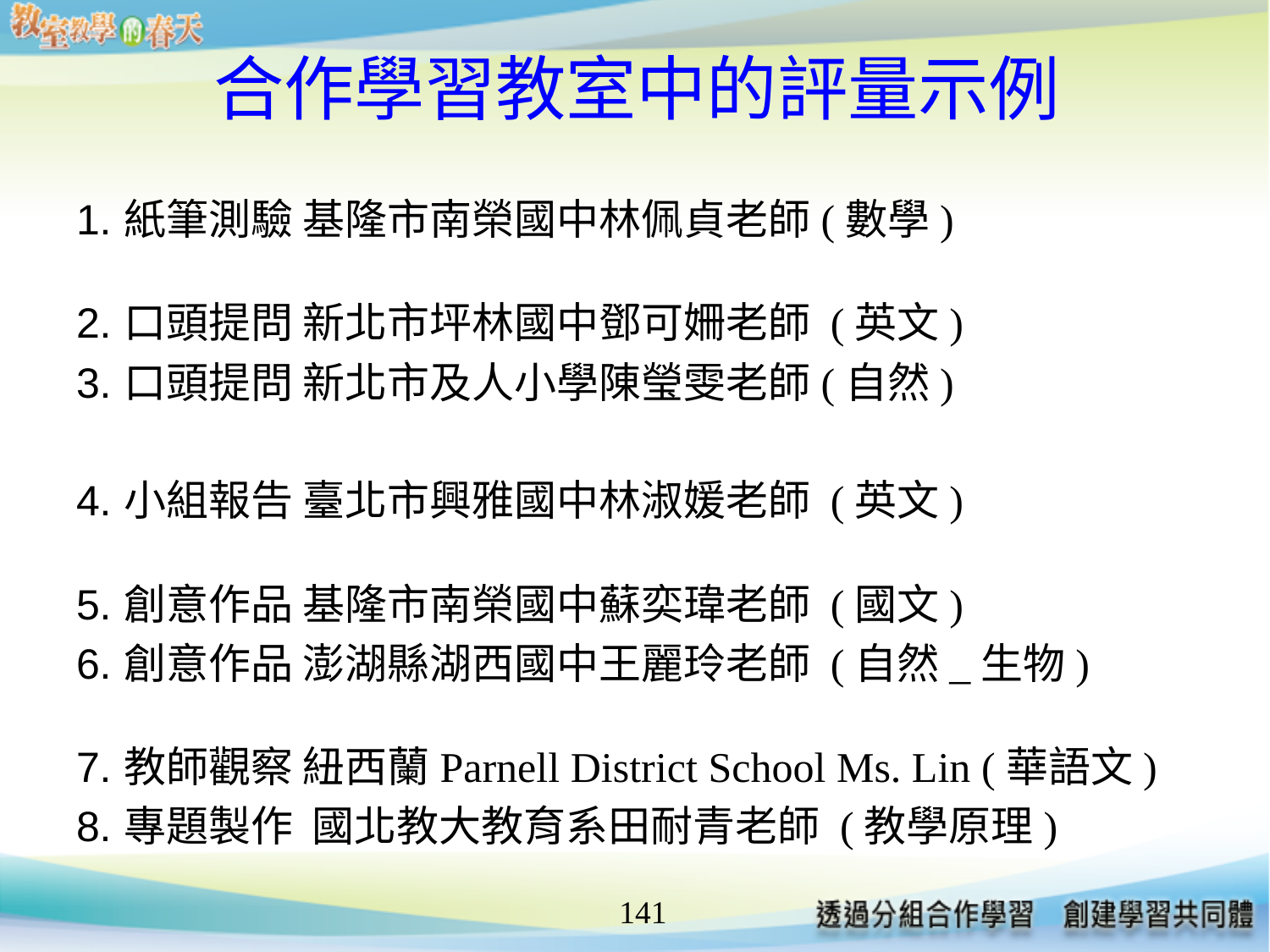

# 合作學習教室中的評量示例
紙筆測驗 基隆市南榮國中林佩貞老師(數學)
口頭提問 新北市坪林國中鄧可姍老師 (英文)
口頭提問 新北市及人小學陳瑩雯老師(自然)

小組報告 臺北市興雅國中林淑媛老師 (英文)
創意作品 基隆市南榮國中蘇奕瑋老師 (國文)
創意作品 澎湖縣湖西國中王麗玲老師 (自然_生物)
教師觀察 紐西蘭Parnell District School Ms. Lin (華語文)
專題製作  國北教大教育系田耐青老師 (教學原理)

141